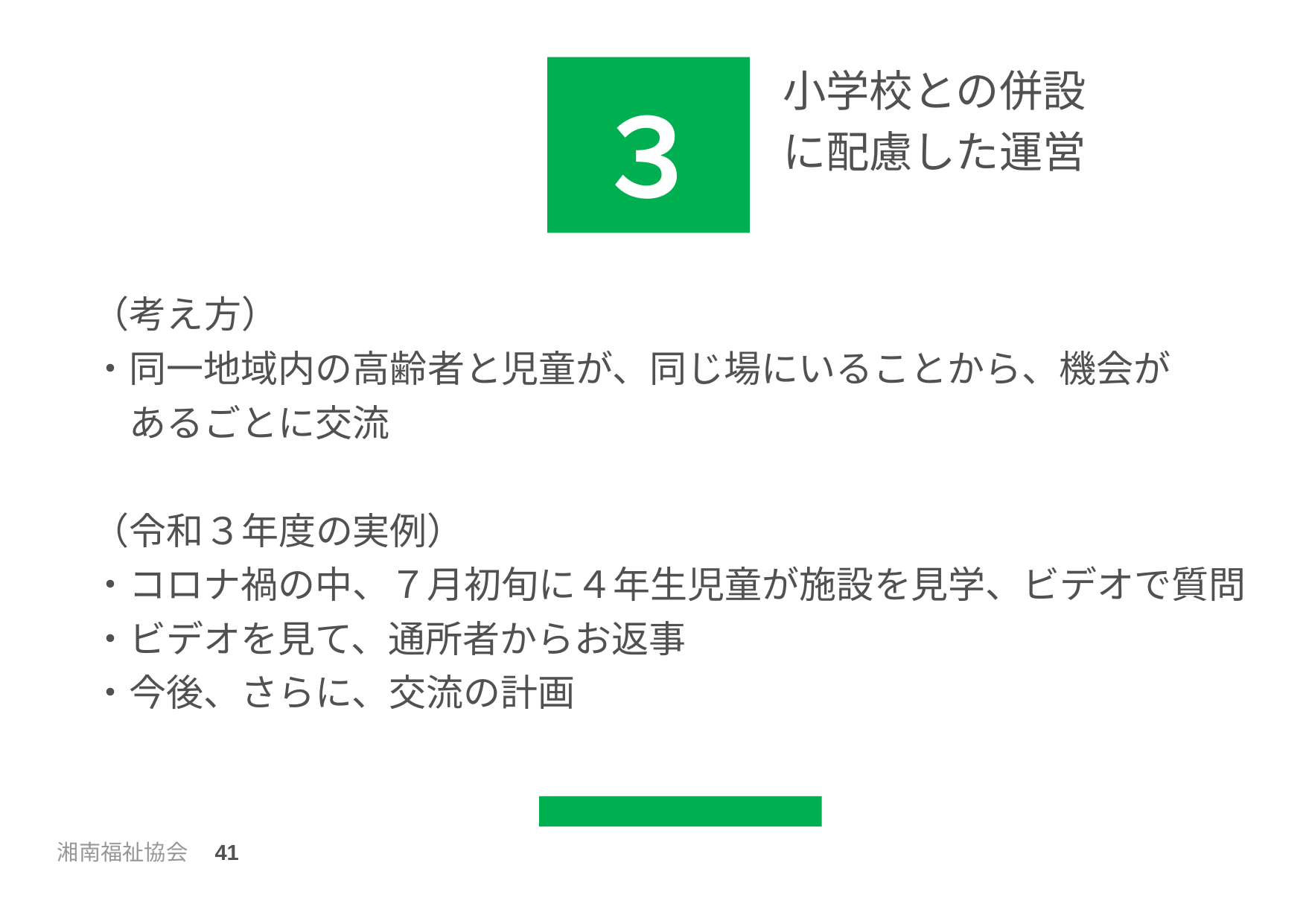

３
小学校との併設
に配慮した運営
（考え方）
・同一地域内の高齢者と児童が、同じ場にいることから、機会が
　あるごとに交流

（令和３年度の実例）
・コロナ禍の中、７月初旬に４年生児童が施設を見学、ビデオで質問
・ビデオを見て、通所者からお返事
・今後、さらに、交流の計画

湘南福祉協会　41